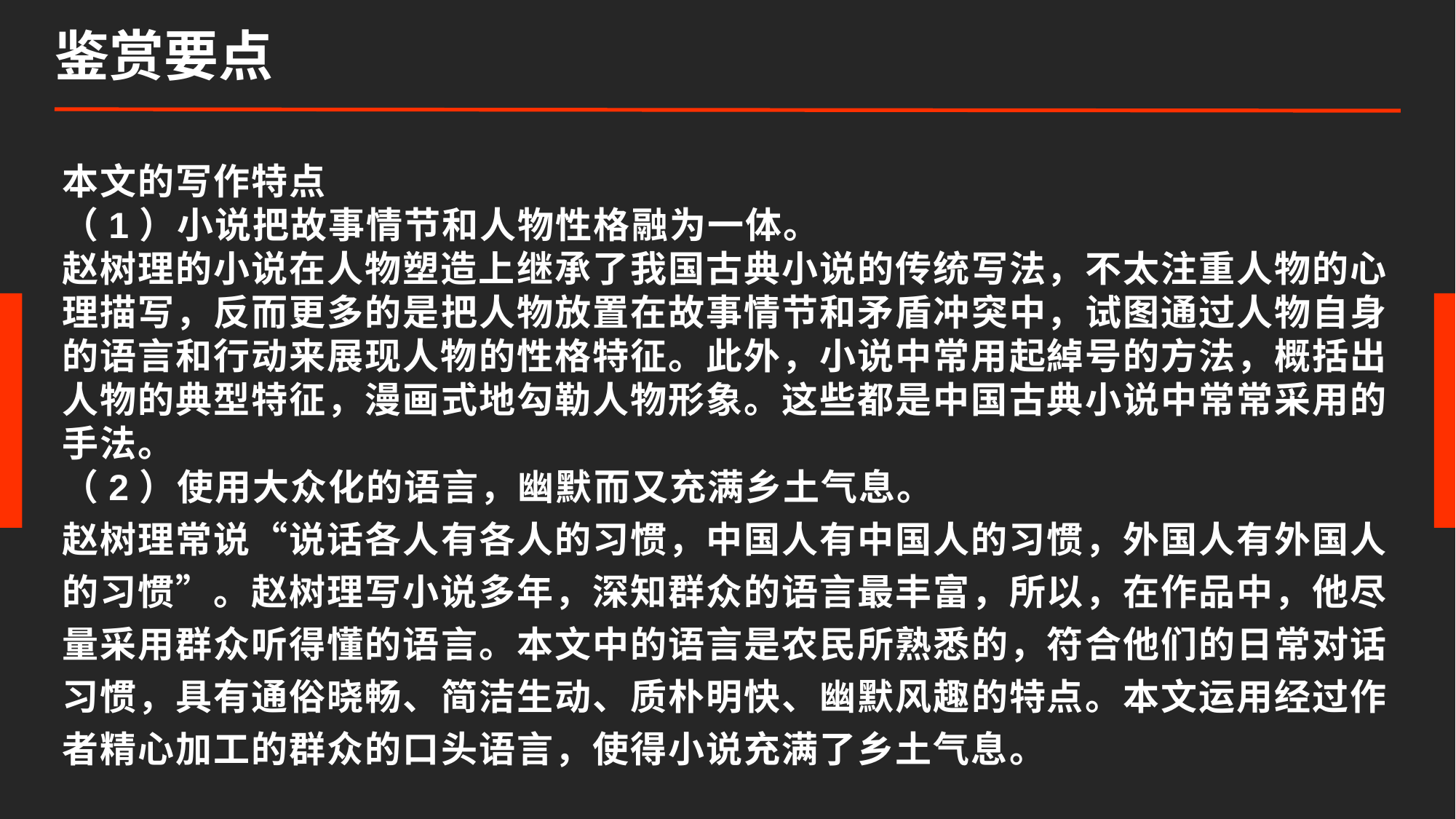

鉴赏要点
本文的写作特点
（1）小说把故事情节和人物性格融为一体。
赵树理的小说在人物塑造上继承了我国古典小说的传统写法，不太注重人物的心理描写，反而更多的是把人物放置在故事情节和矛盾冲突中，试图通过人物自身的语言和行动来展现人物的性格特征。此外，小说中常用起綽号的方法，概括出人物的典型特征，漫画式地勾勒人物形象。这些都是中国古典小说中常常采用的手法。
（2）使用大众化的语言，幽默而又充满乡土气息。
赵树理常说“说话各人有各人的习惯，中国人有中国人的习惯，外国人有外国人的习惯”。赵树理写小说多年，深知群众的语言最丰富，所以，在作品中，他尽量采用群众听得懂的语言。本文中的语言是农民所熟悉的，符合他们的日常对话习惯，具有通俗晓畅、简洁生动、质朴明快、幽默风趣的特点。本文运用经过作者精心加工的群众的口头语言，使得小说充满了乡土气息。